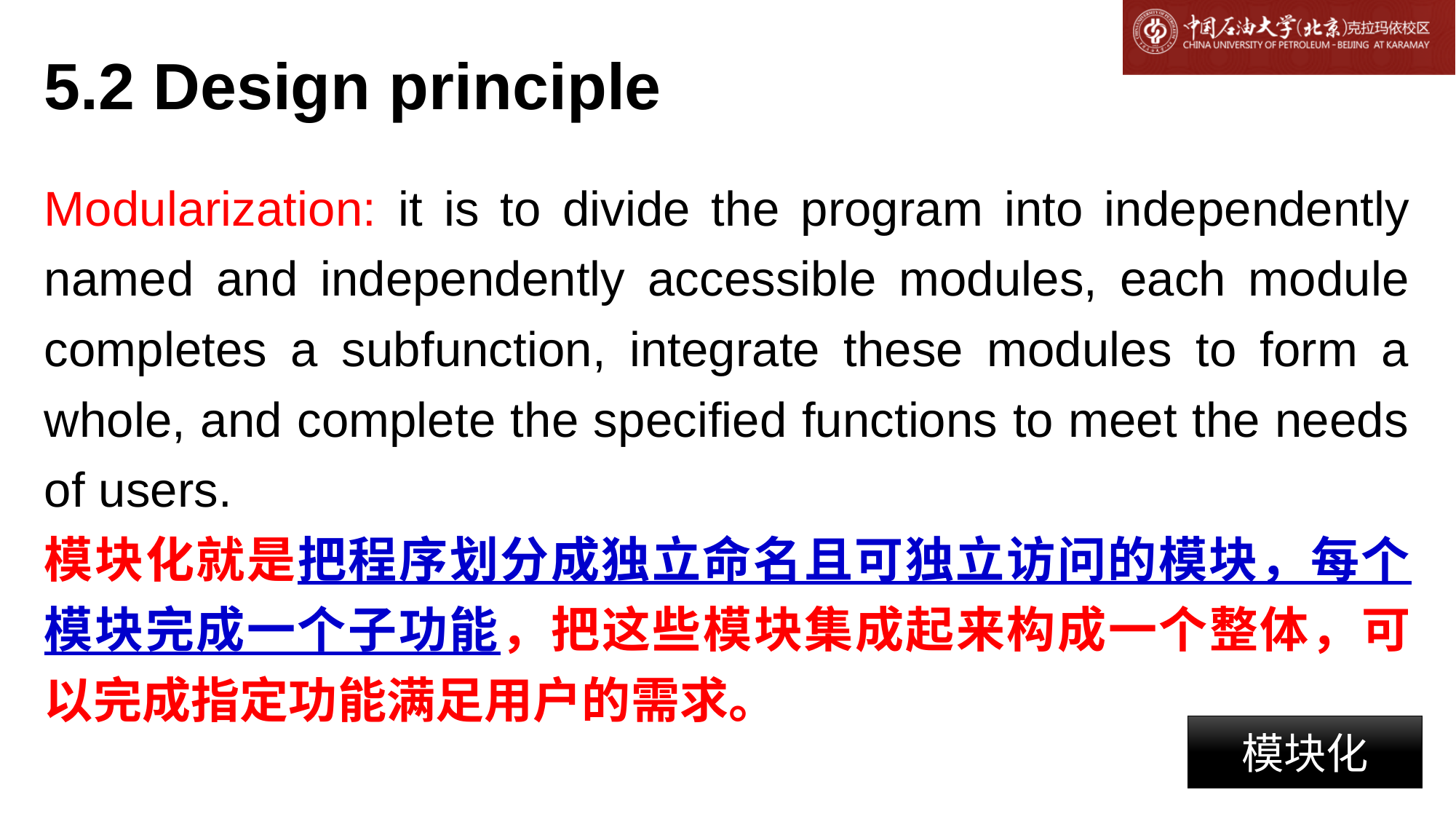

# 5.2 Design principle
Modularization: it is to divide the program into independently named and independently accessible modules, each module completes a subfunction, integrate these modules to form a whole, and complete the specified functions to meet the needs of users.
模块化就是把程序划分成独立命名且可独立访问的模块，每个模块完成一个子功能，把这些模块集成起来构成一个整体，可以完成指定功能满足用户的需求。
模块化